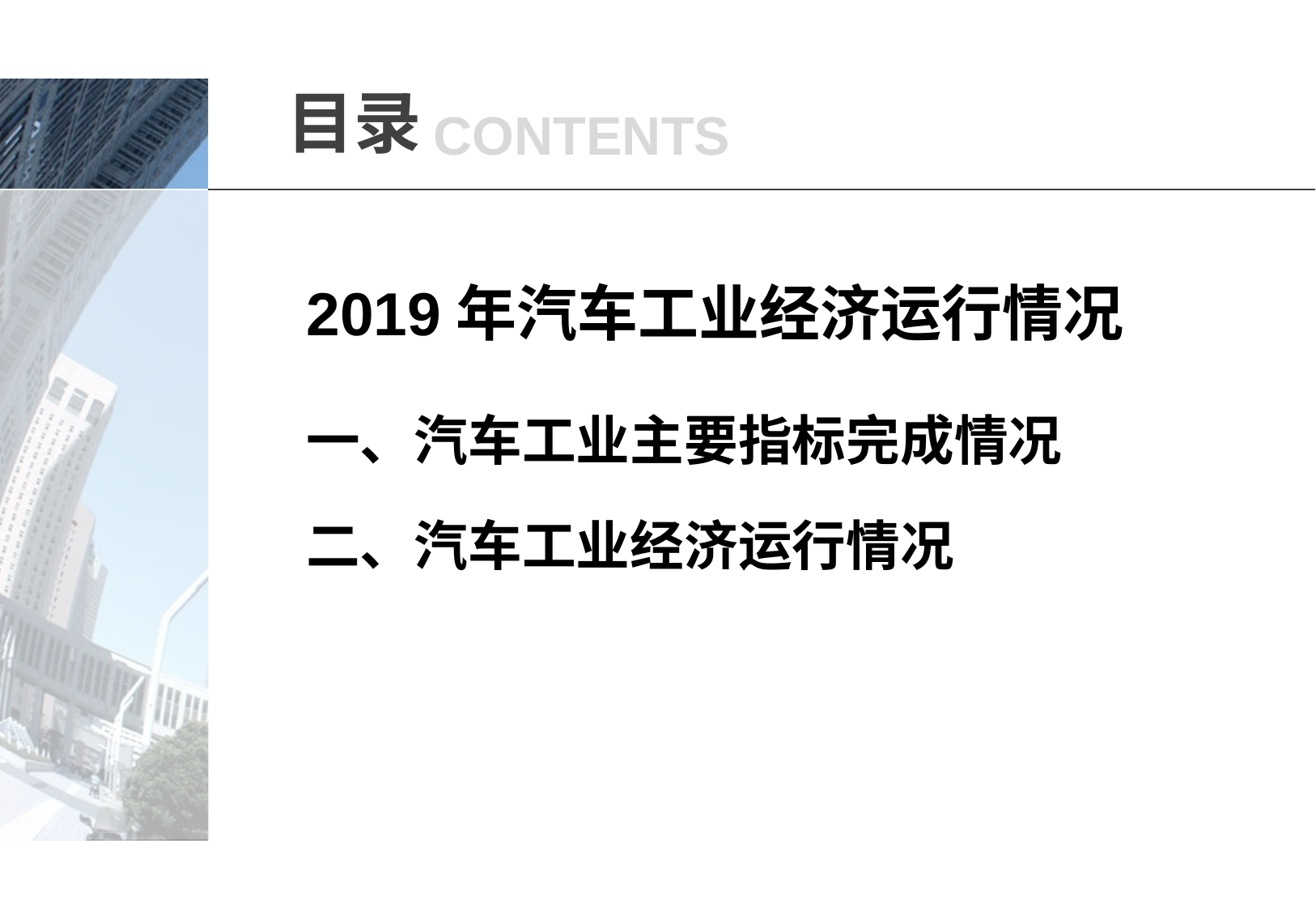

2019年汽车工业经济运行情况
一、汽车工业主要指标完成情况
二、汽车工业经济运行情况